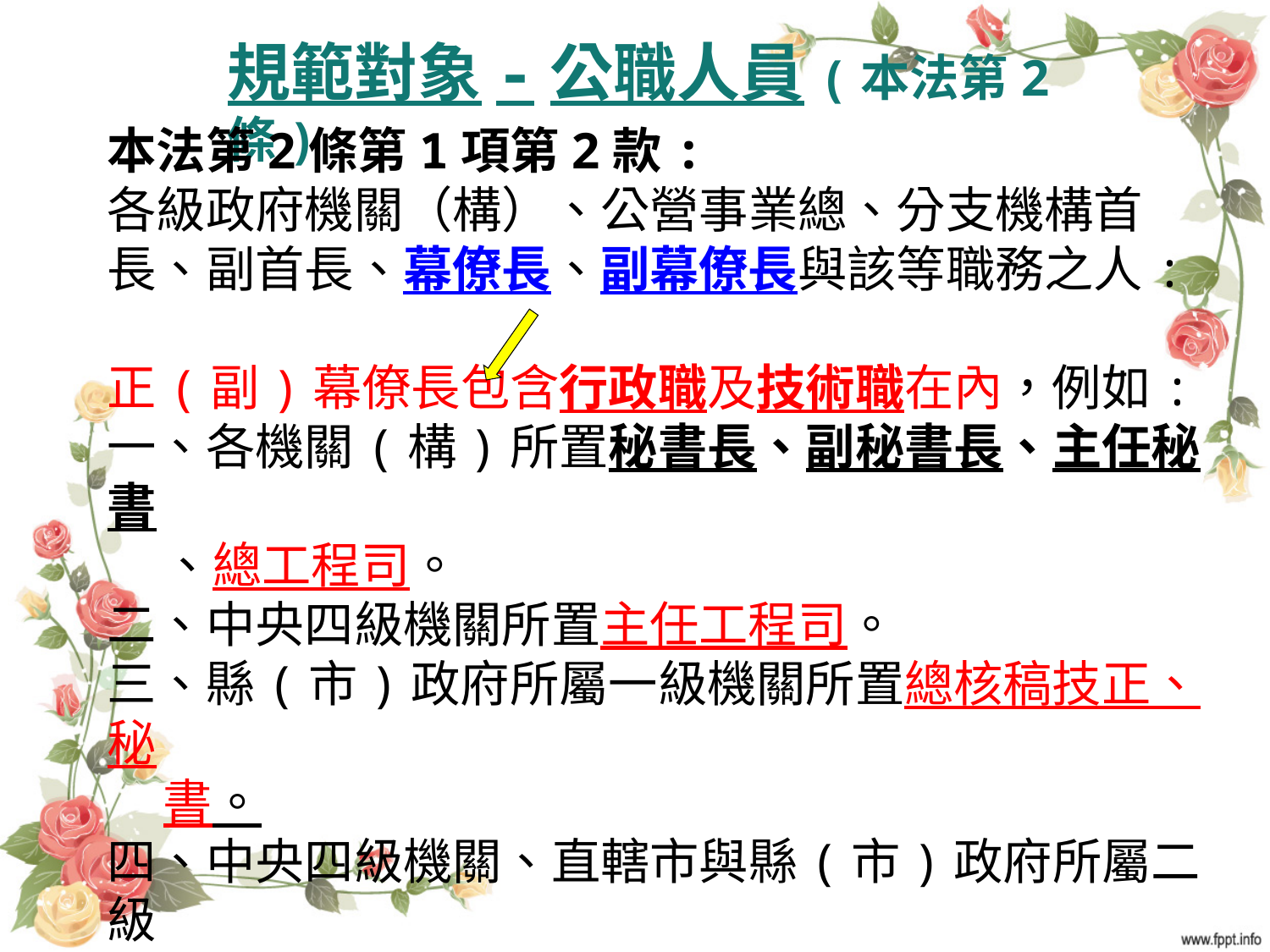

規範對象-公職人員(本法第2條)
#

本法第2條第1項第2款:
各級政府機關（構）、公營事業總、分支機構首長、副首長、幕僚長、副幕僚長與該等職務之人:

正(副)幕僚長包含行政職及技術職在內，例如:
一、各機關(構)所置秘書長、副秘書長、主任秘書
    、總工程司。
二、中央四級機關所置主任工程司。
三、縣(市)政府所屬一級機關所置總核稿技正、秘
    書。
四、中央四級機關、直轄市與縣(市)政府所屬二級
    機關、鄉(鎮、市、區)公所、直轄市山地原住
    民區公所及代表會所置具幕僚長性質之秘書。